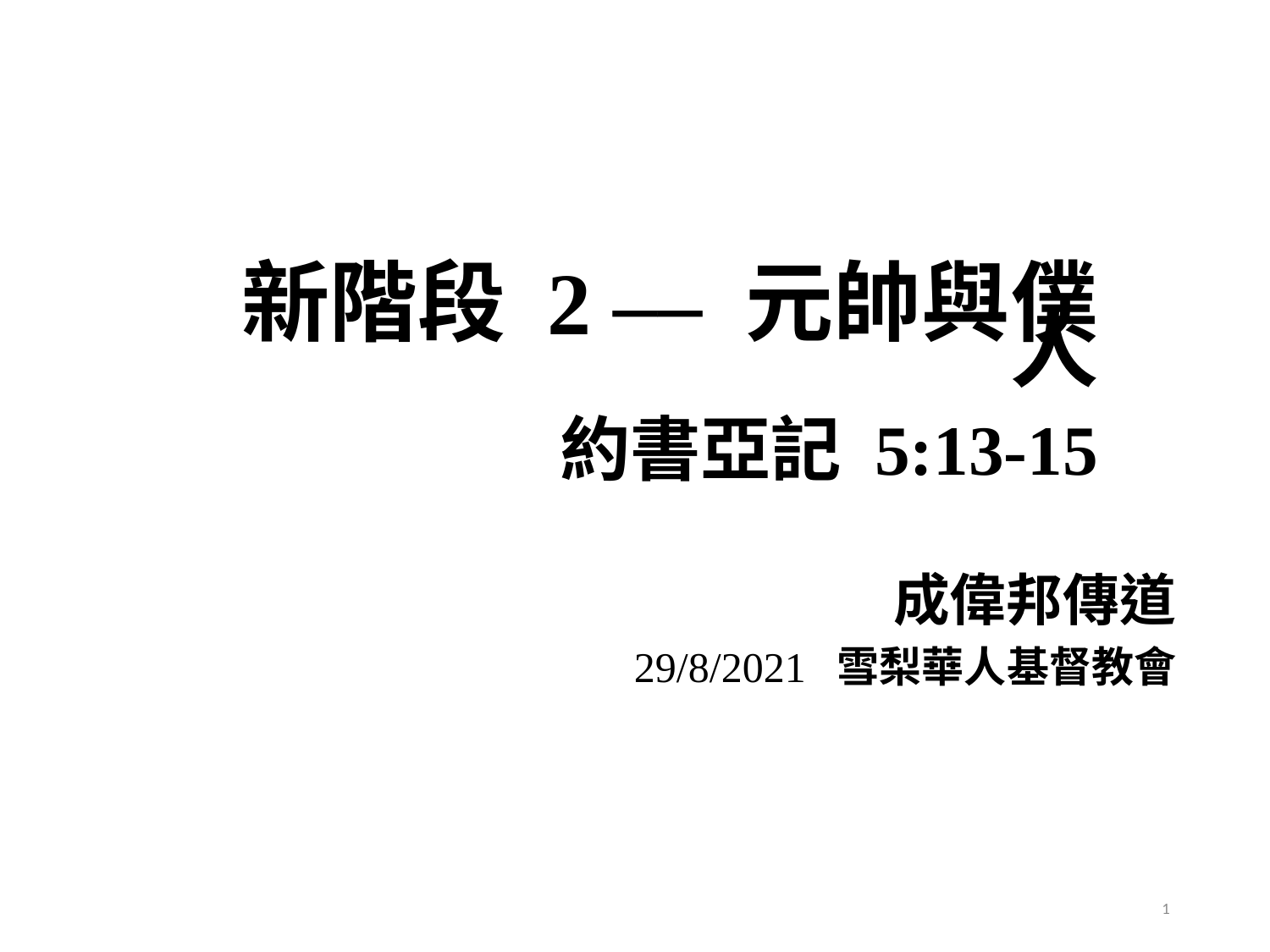

# 新階段 2 –– 元帥與僕人 約書亞記 5:13-15
成偉邦傳道
29/8/2021  雪梨華人基督教會

1